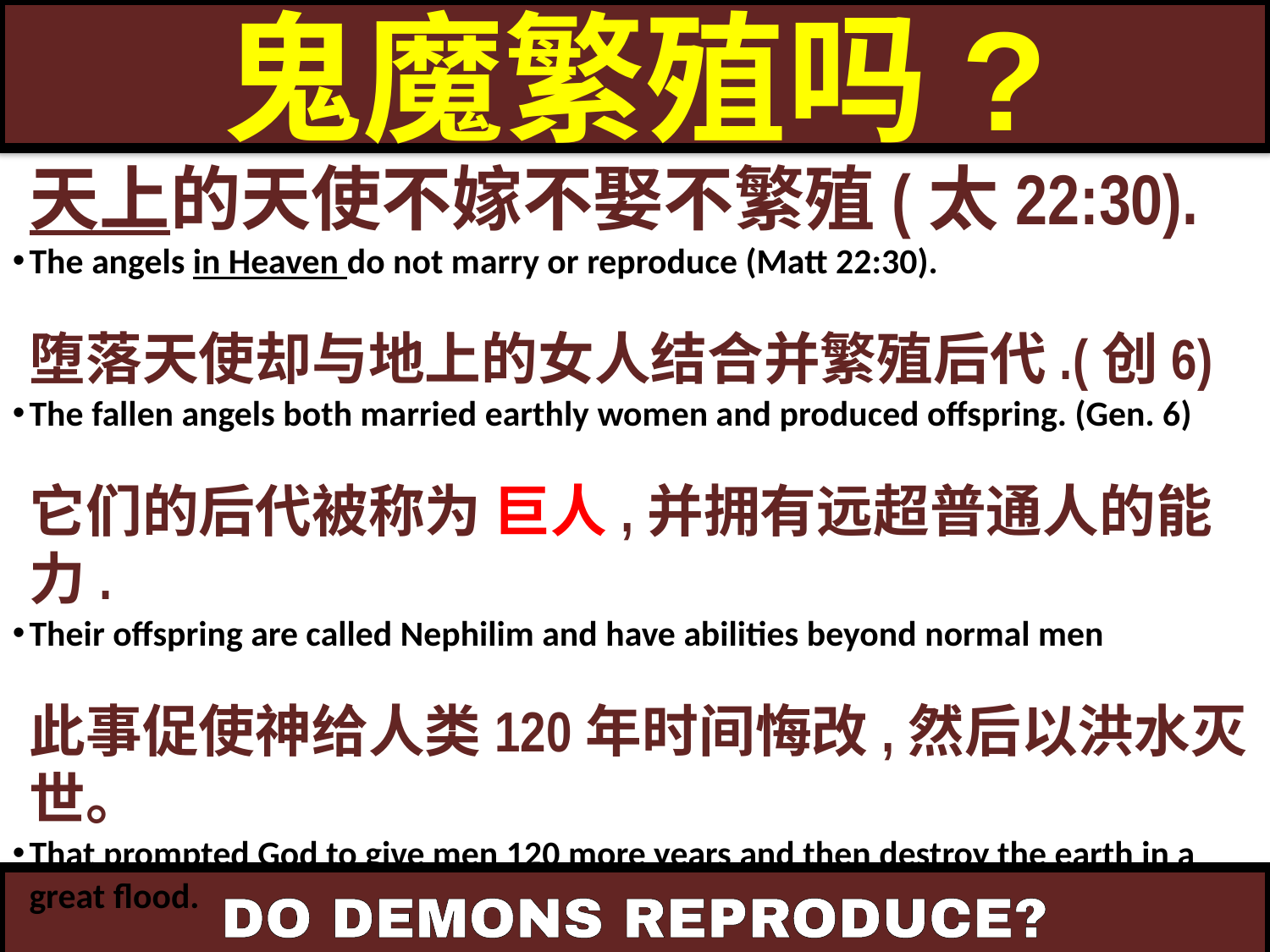

鬼魔繁殖吗?
天上的天使不嫁不娶不繁殖(太22:30).
The angels in Heaven do not marry or reproduce (Matt 22:30).

堕落天使却与地上的女人结合并繁殖后代.(创6)
The fallen angels both married earthly women and produced offspring. (Gen. 6)

它们的后代被称为 巨人,并拥有远超普通人的能力.
Their offspring are called Nephilim and have abilities beyond normal men

此事促使神给人类120年时间悔改,然后以洪水灭世。
That prompted God to give men 120 more years and then destroy the earth in a great flood.
DO DEMONS REPRODUCE?